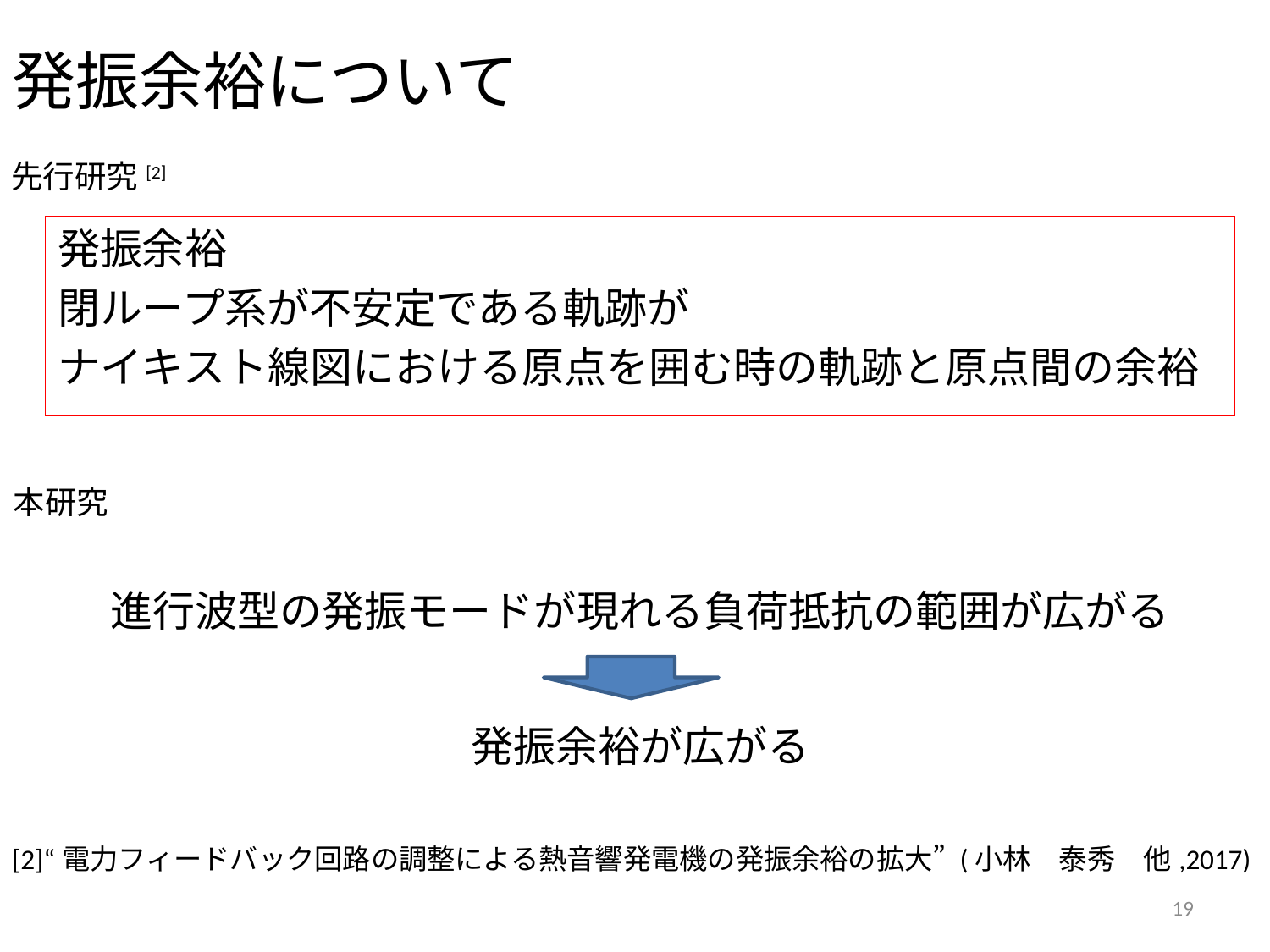

発振余裕について
先行研究[2]
発振余裕
閉ループ系が不安定である軌跡が
ナイキスト線図における原点を囲む時の軌跡と原点間の余裕
本研究
進行波型の発振モードが現れる負荷抵抗の範囲が広がる

発振余裕が広がる
[2]“電力フィードバック回路の調整による熱音響発電機の発振余裕の拡大” (小林　泰秀　他,2017)
19